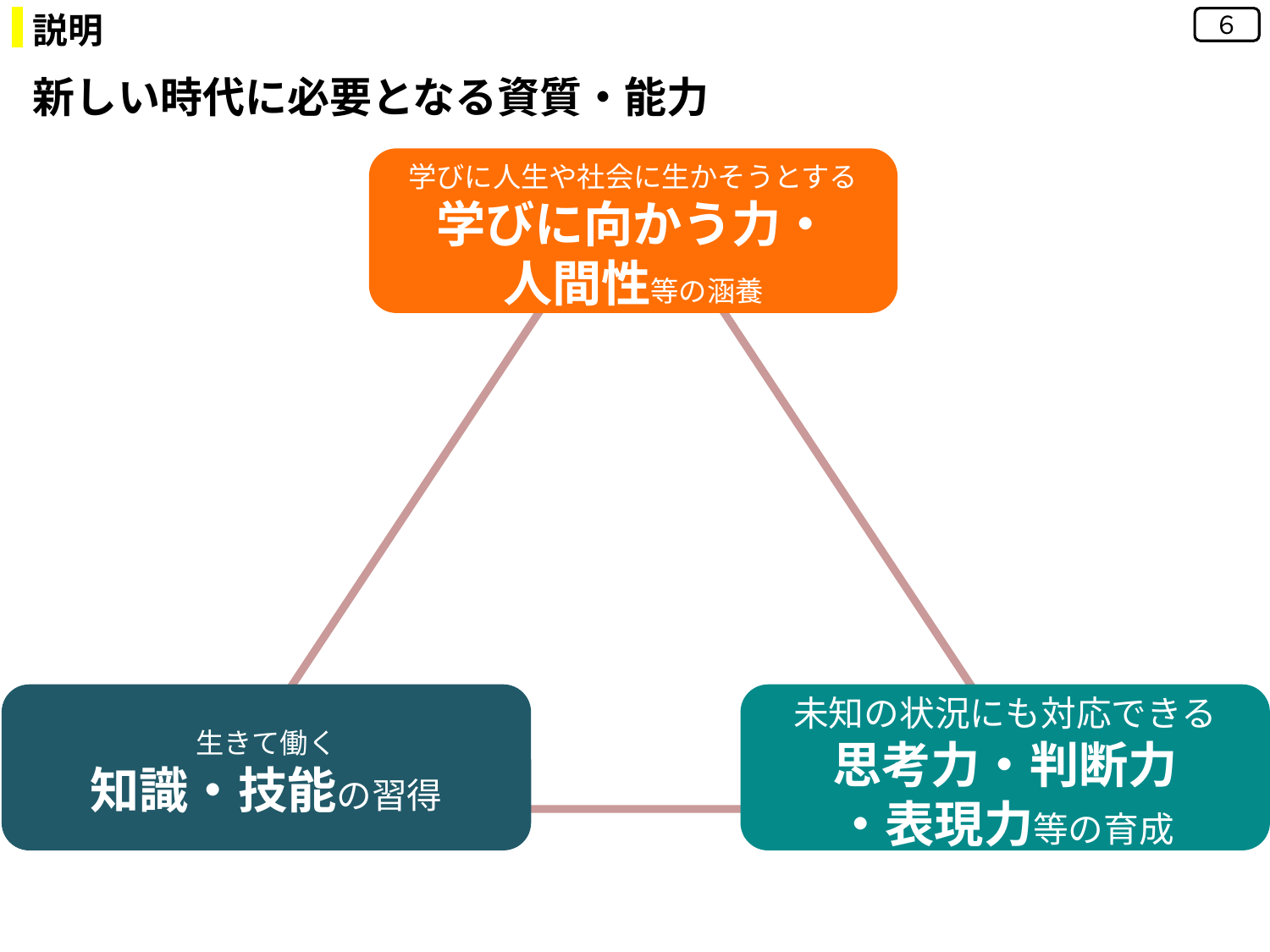

説明

６
新しい時代に必要となる資質・能力
学びに人生や社会に生かそうとする
学びに向かう力・
人間性等の涵養

生きて働く
知識・技能の習得
未知の状況にも対応できる
思考力・判断力
・表現力等の育成